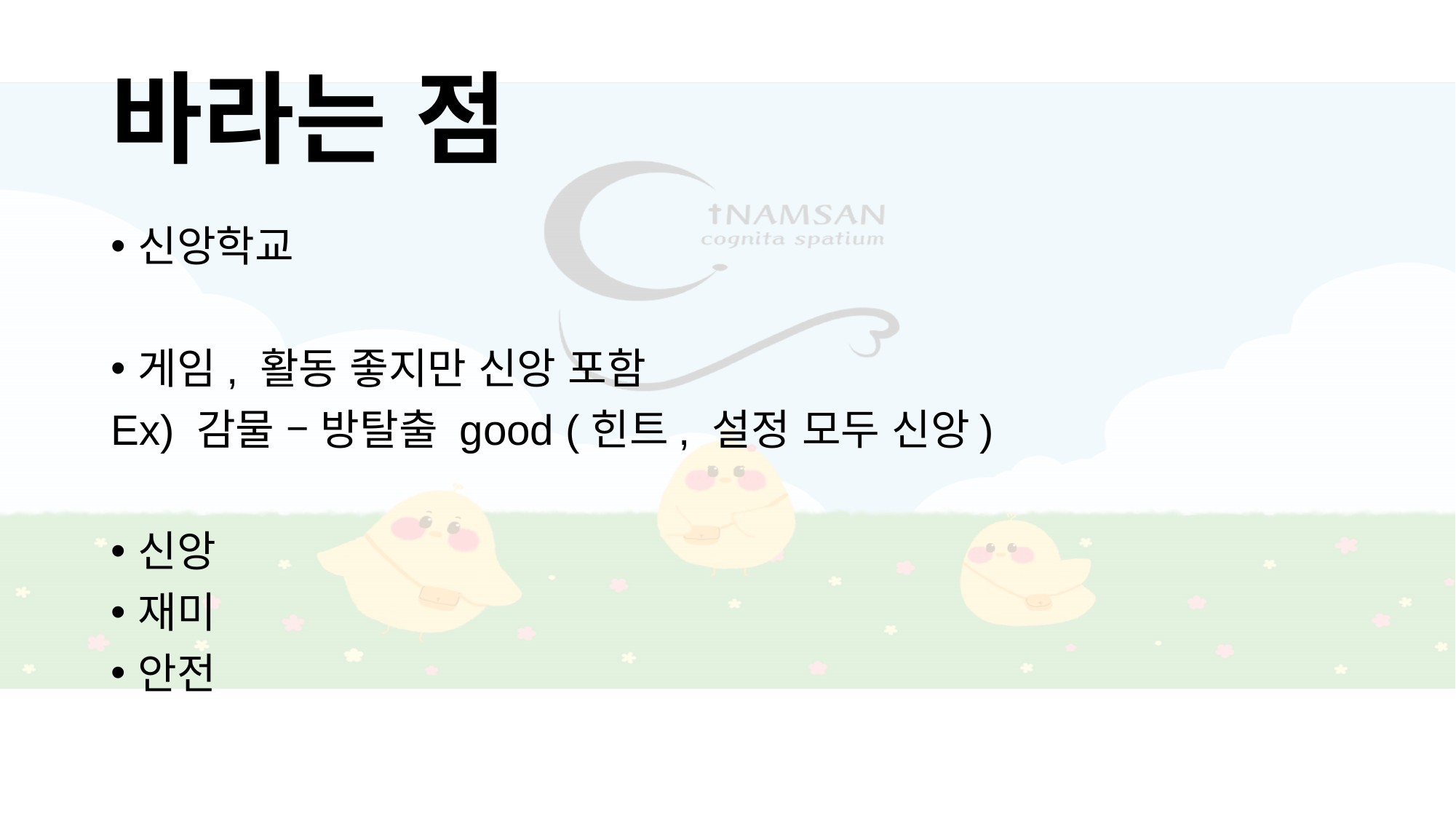

# 바라는 점
신앙학교

게임, 활동 좋지만 신앙 포함
Ex) 감물 – 방탈출 good (힌트, 설정 모두 신앙)

신앙
재미
안전